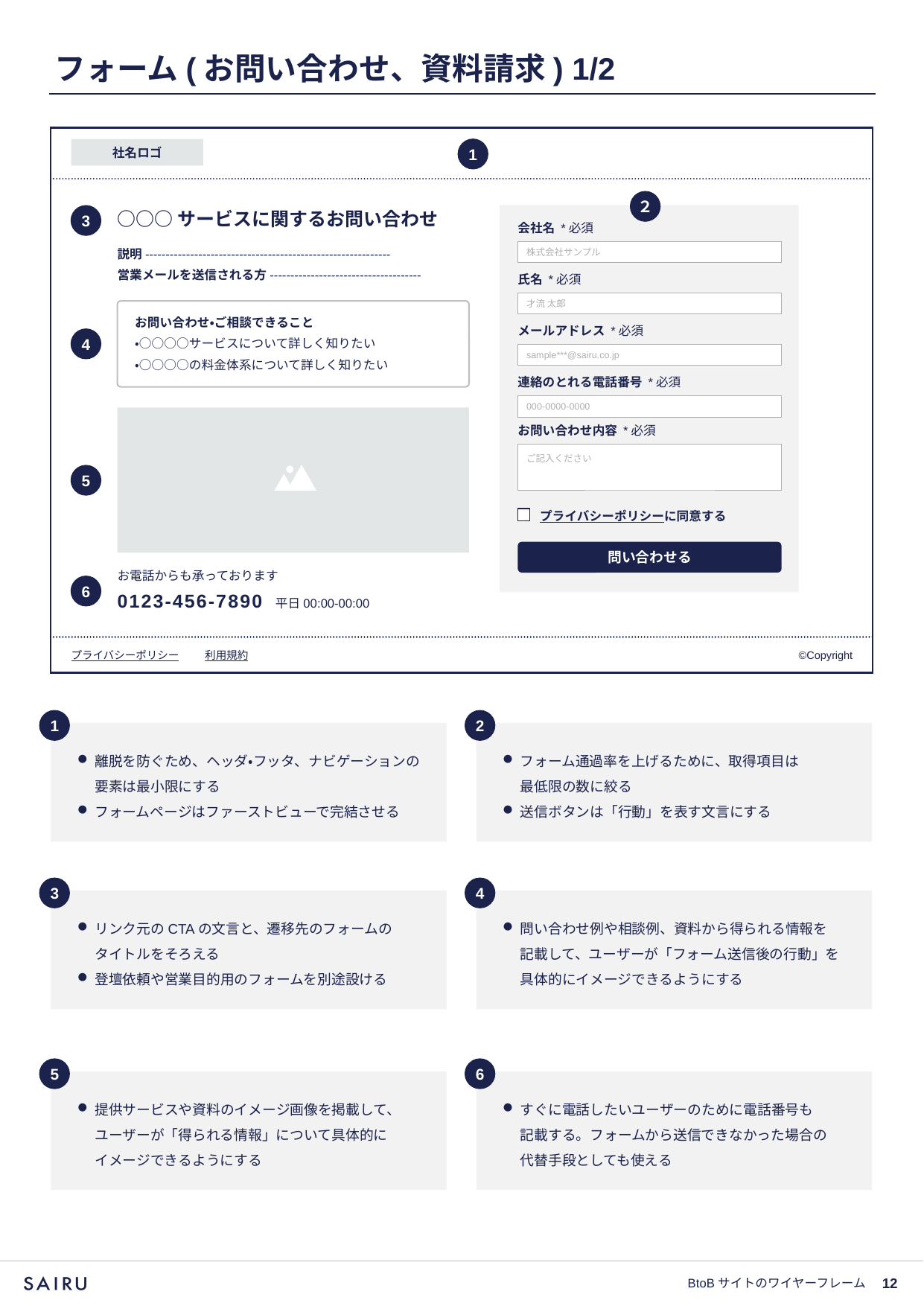

# フォーム(お問い合わせ、資料請求) 1/2

1
社名ロゴ
２
○○○サービスに関するお問い合わせ
3

会社名 *必須
株式会社サンプル
説明------------------------------------------------------------
営業メールを送信される方-------------------------------------
氏名 *必須
才流 太郎

お問い合わせ・ご相談できること
・○○○○サービスについて詳しく知りたい
・○○○○の料金体系について詳しく知りたい
メールアドレス *必須
sample***@sairu.co.jp
4
連絡のとれる電話番号 *必須
000-0000-0000

お問い合わせ内容 *必須
ご記入ください
5

プライバシーポリシーに同意する

問い合わせる
お電話からも承っております
6
0123-456-7890 平日00:00-00:00
プライバシーポリシー
利用規約
©︎Copyright
1
2
離脱を防ぐため、ヘッダ・フッタ、ナビゲーションの要素は最小限にする
フォームページはファーストビューで完結させる
フォーム通過率を上げるために、取得項目は
最低限の数に絞る
送信ボタンは「行動」を表す文言にする
3
4
リンク元のCTAの文言と、遷移先のフォームの
タイトルをそろえる
登壇依頼や営業目的用のフォームを別途設ける
問い合わせ例や相談例、資料から得られる情報を
記載して、ユーザーが「フォーム送信後の行動」を
具体的にイメージできるようにする
5
6
提供サービスや資料のイメージ画像を掲載して、
ユーザーが「得られる情報」について具体的に
イメージできるようにする
すぐに電話したいユーザーのために電話番号も
記載する。フォームから送信できなかった場合の
代替手段としても使える
BtoBサイトのワイヤーフレーム
12